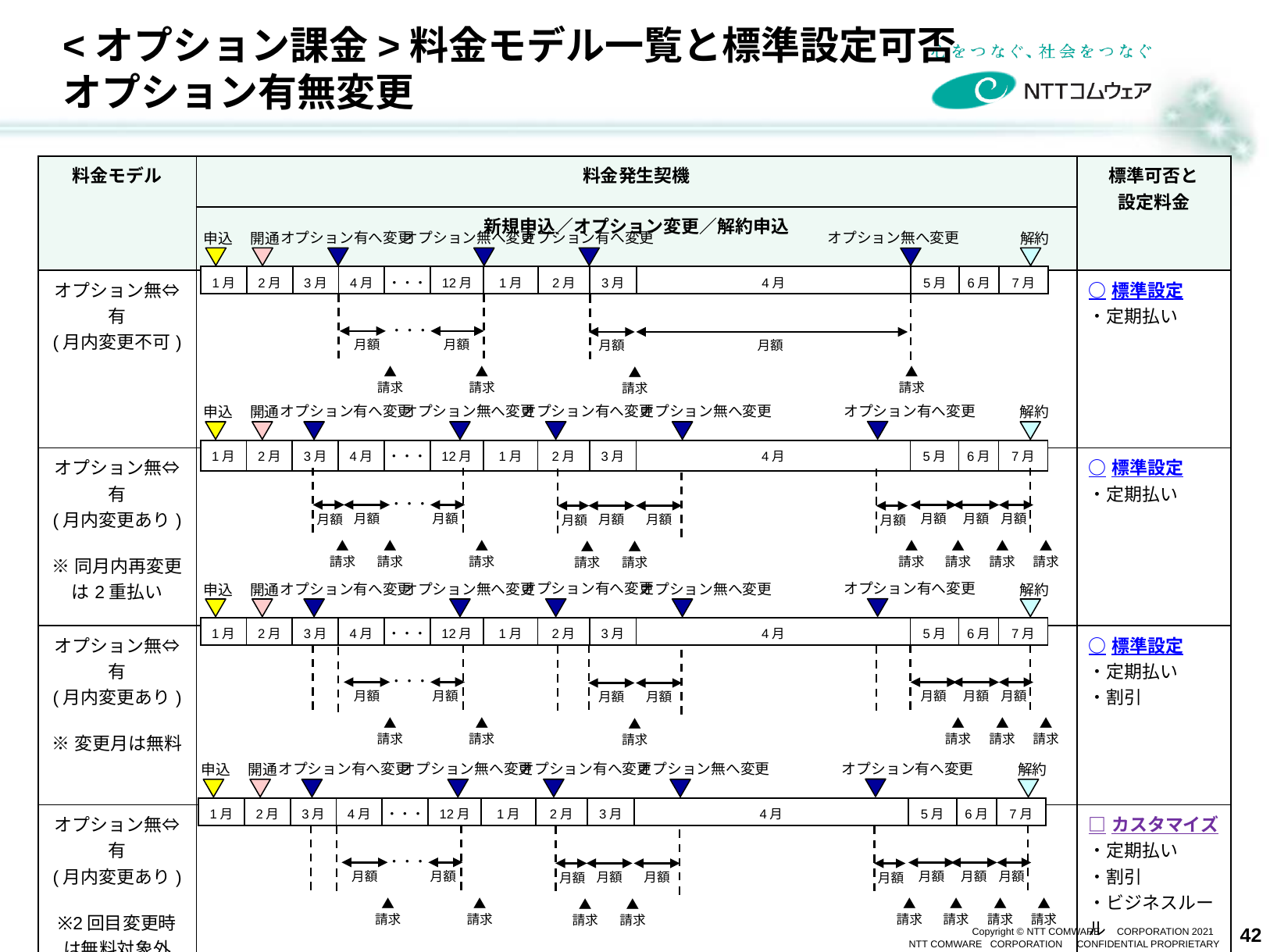

# <オプション課金>料金モデル一覧と標準設定可否 オプション有無変更
| 料金モデル | 料金発生契機 | 標準可否と 設定料金 |
| --- | --- | --- |
|  | 新規申込／オプション変更／解約申込 |  |
| オプション無⇔有 (月内変更不可) |  | ○標準設定 ・定期払い |
| オプション無⇔有 (月内変更あり) ※同月内再変更は2重払い |  | ○標準設定 ・定期払い |
| オプション無⇔有 (月内変更あり) ※変更月は無料 |  | ○標準設定 ・定期払い ・割引 |
| オプション無⇔有 (月内変更あり) ※2回目変更時は無料対象外 |  | □カスタマイズ ・定期払い ・割引 ・ビジネスルール |
オプション有へ変更
オプション無へ変更
オプション有へ変更
オプション無へ変更
申込
開通
解約

| 1月 | 2月 | 3月 | 4月 | ・・・ | 12月 | 1月 | 2月 | 3月 | 4月 | 5月 | 6月 | 7月 |
| --- | --- | --- | --- | --- | --- | --- | --- | --- | --- | --- | --- | --- |
・・・
月額
月額
月額
月額
▲
請求
▲
請求
▲
請求
▲
請求
オプション有へ変更
オプション有へ変更
オプション無へ変更
オプション無へ変更
オプション有へ変更
申込
開通
解約

| 1月 | 2月 | 3月 | 4月 | ・・・ | 12月 | 1月 | 2月 | 3月 | 4月 | 5月 | 6月 | 7月 |
| --- | --- | --- | --- | --- | --- | --- | --- | --- | --- | --- | --- | --- |
・・・
月額
月額
月額
月額
月額
月額
月額
月額
月額
月額
▲
請求
▲
請求
▲
請求
▲
請求
▲
請求
▲
請求
▲
請求
▲
請求
▲
請求
オプション有へ変更
オプション有へ変更
オプション無へ変更
オプション無へ変更
オプション有へ変更
申込
開通
解約

| 1月 | 2月 | 3月 | 4月 | ・・・ | 12月 | 1月 | 2月 | 3月 | 4月 | 5月 | 6月 | 7月 |
| --- | --- | --- | --- | --- | --- | --- | --- | --- | --- | --- | --- | --- |
・・・
月額
月額
月額
月額
月額
月額
月額
▲
請求
▲
請求
▲
請求
▲
請求
▲
請求
▲
請求
オプション有へ変更
オプション有へ変更
オプション無へ変更
オプション無へ変更
オプション有へ変更
申込
開通
解約

| 1月 | 2月 | 3月 | 4月 | ・・・ | 12月 | 1月 | 2月 | 3月 | 4月 | 5月 | 6月 | 7月 |
| --- | --- | --- | --- | --- | --- | --- | --- | --- | --- | --- | --- | --- |
・・・
月額
月額
月額
月額
月額
月額
月額
月額
月額
▲
請求
▲
請求
▲
請求
▲
請求
▲
請求
▲
請求
▲
請求
▲
請求